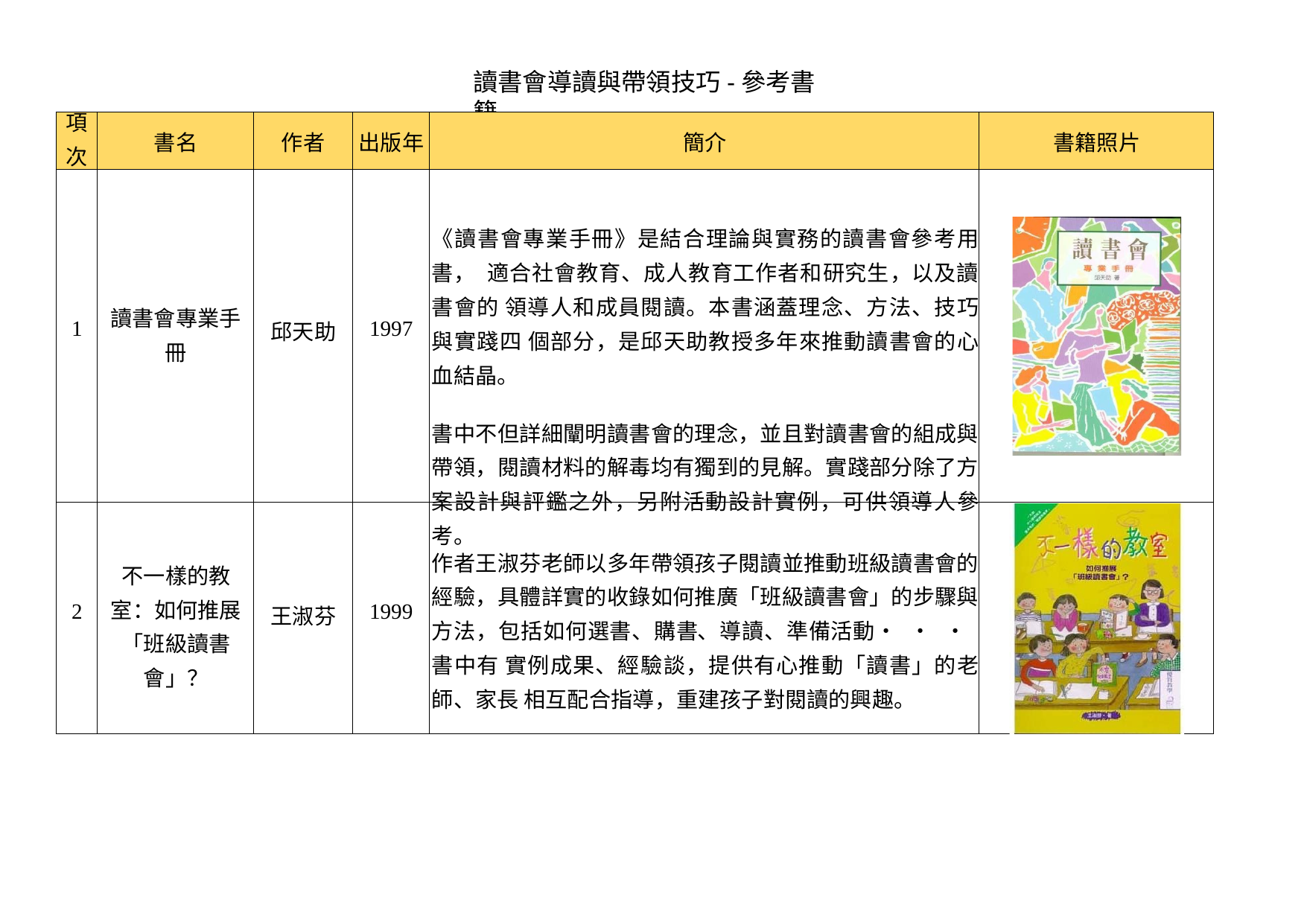

讀書會導讀與帶領技巧-參考書籍
| 項 次 | 書名 | 作者 | 出版年 | 簡介 | 書籍照片 |
| --- | --- | --- | --- | --- | --- |
| 1 | 讀書會專業手 冊 | 邱天助 | 1997 | 《讀書會專業手冊》是結合理論與實務的讀書會參考用書， 適合社會教育、成人教育工作者和研究生，以及讀書會的 領導人和成員閱讀。本書涵蓋理念、方法、技巧與實踐四 個部分，是邱天助教授多年來推動讀書會的心血結晶。 書中不但詳細闡明讀書會的理念，並且對讀書會的組成與 帶領，閱讀材料的解毒均有獨到的見解。實踐部分除了方 案設計與評鑑之外，另附活動設計實例，可供領導人參考。 |  |
| 2 | 不一樣的教 室：如何推展 「班級讀書 會」？ | 王淑芬 | 1999 | 作者王淑芬老師以多年帶領孩子閱讀並推動班級讀書會的 經驗，具體詳實的收錄如何推廣「班級讀書會」的步驟與 方法，包括如何選書、購書、導讀、準備活動‧‧‧書中有 實例成果、經驗談，提供有心推動「讀書」的老師、家長 相互配合指導，重建孩子對閱讀的興趣。 |  |